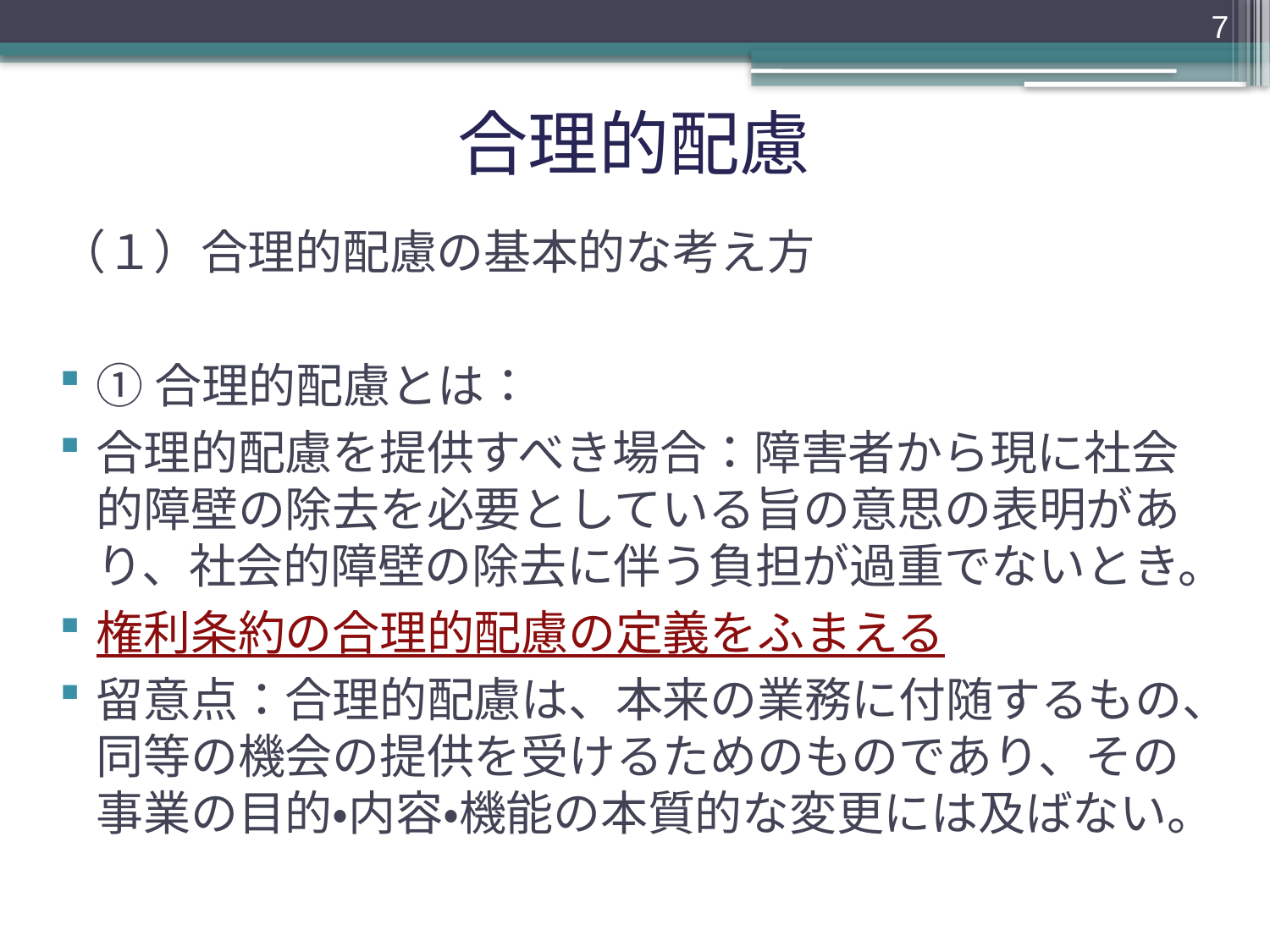

7
# 合理的配慮
（１）合理的配慮の基本的な考え方

①合理的配慮とは：
合理的配慮を提供すべき場合：障害者から現に社会的障壁の除去を必要としている旨の意思の表明があり、社会的障壁の除去に伴う負担が過重でないとき。
権利条約の合理的配慮の定義をふまえる
留意点：合理的配慮は、本来の業務に付随するもの、同等の機会の提供を受けるためのものであり、その事業の目的・内容・機能の本質的な変更には及ばない。